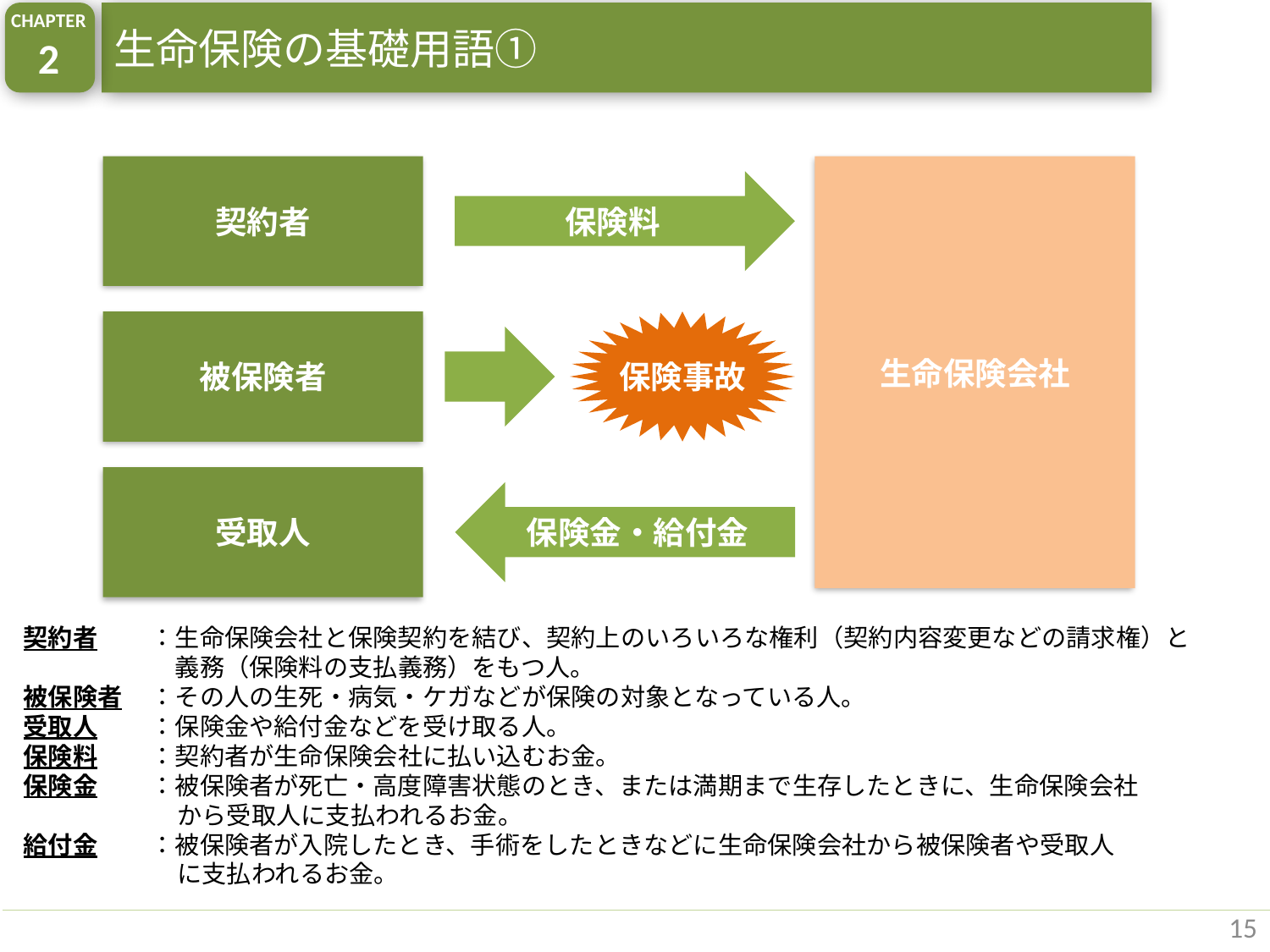

CHAPTER
2
生命保険の基礎用語①
契約者
生命保険会社
保険料
被保険者
保険事故

受取人
保険金・給付金
契約者	：生命保険会社と保険契約を結び、契約上のいろいろな権利（契約内容変更などの請求権）と
　　　　　	　義務（保険料の支払義務）をもつ人。
被保険者	：その人の生死・病気・ケガなどが保険の対象となっている人。
受取人	：保険金や給付金などを受け取る人。
保険料	：契約者が生命保険会社に払い込むお金。
保険金	：被保険者が死亡・高度障害状態のとき、または満期まで生存したときに、生命保険会社
　　　　　　 から受取人に支払われるお金。
給付金	：被保険者が入院したとき、手術をしたときなどに生命保険会社から被保険者や受取人
　　　　　　 に支払われるお金。
15